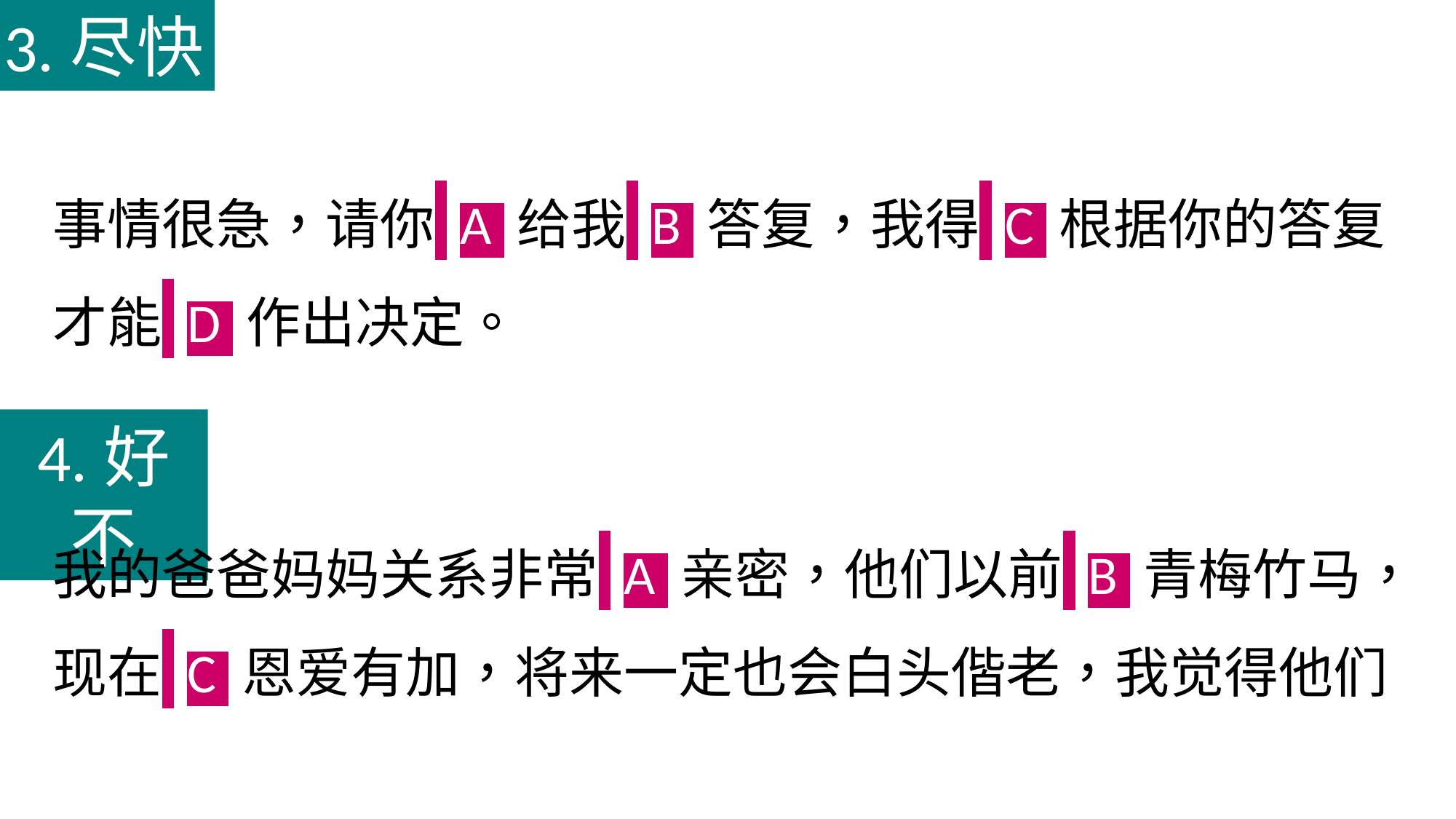

3.尽快
事情很急，请你 A 给我 B 答复，我得 C 根据你的答复才能 D 作出决定。
4.好不
我的爸爸妈妈关系非常 A 亲密，他们以前 B 青梅竹马，现在 C 恩爱有加，将来一定也会白头偕老，我觉得他们
 D 幸福。